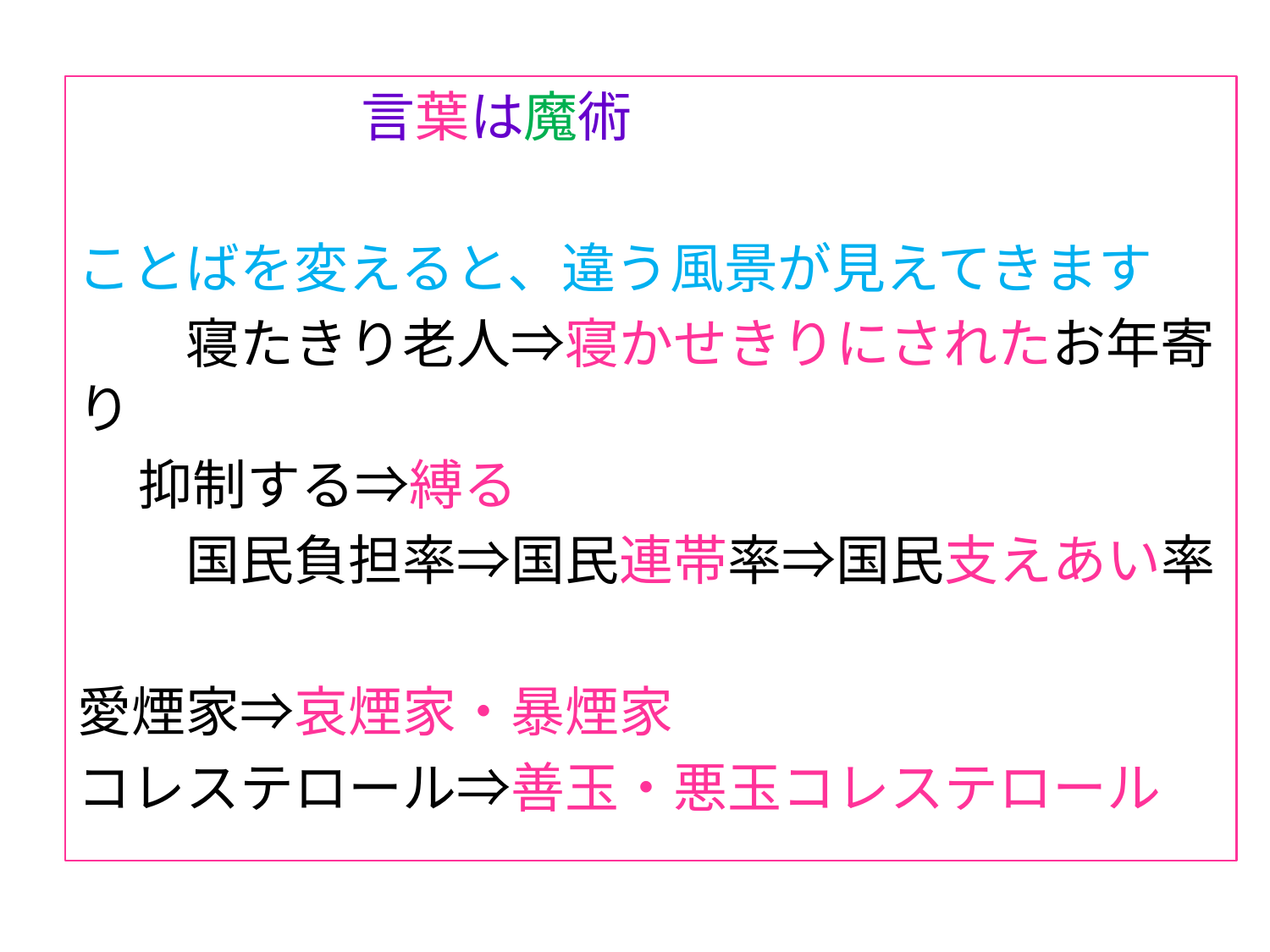

言葉は魔術

ことばを変えると、違う風景が見えてきます
　　寝たきり老人⇒寝かせきりにされたお年寄り
    抑制する⇒縛る
　　国民負担率⇒国民連帯率⇒国民支えあい率

愛煙家⇒哀煙家・暴煙家
コレステロール⇒善玉・悪玉コレステロール